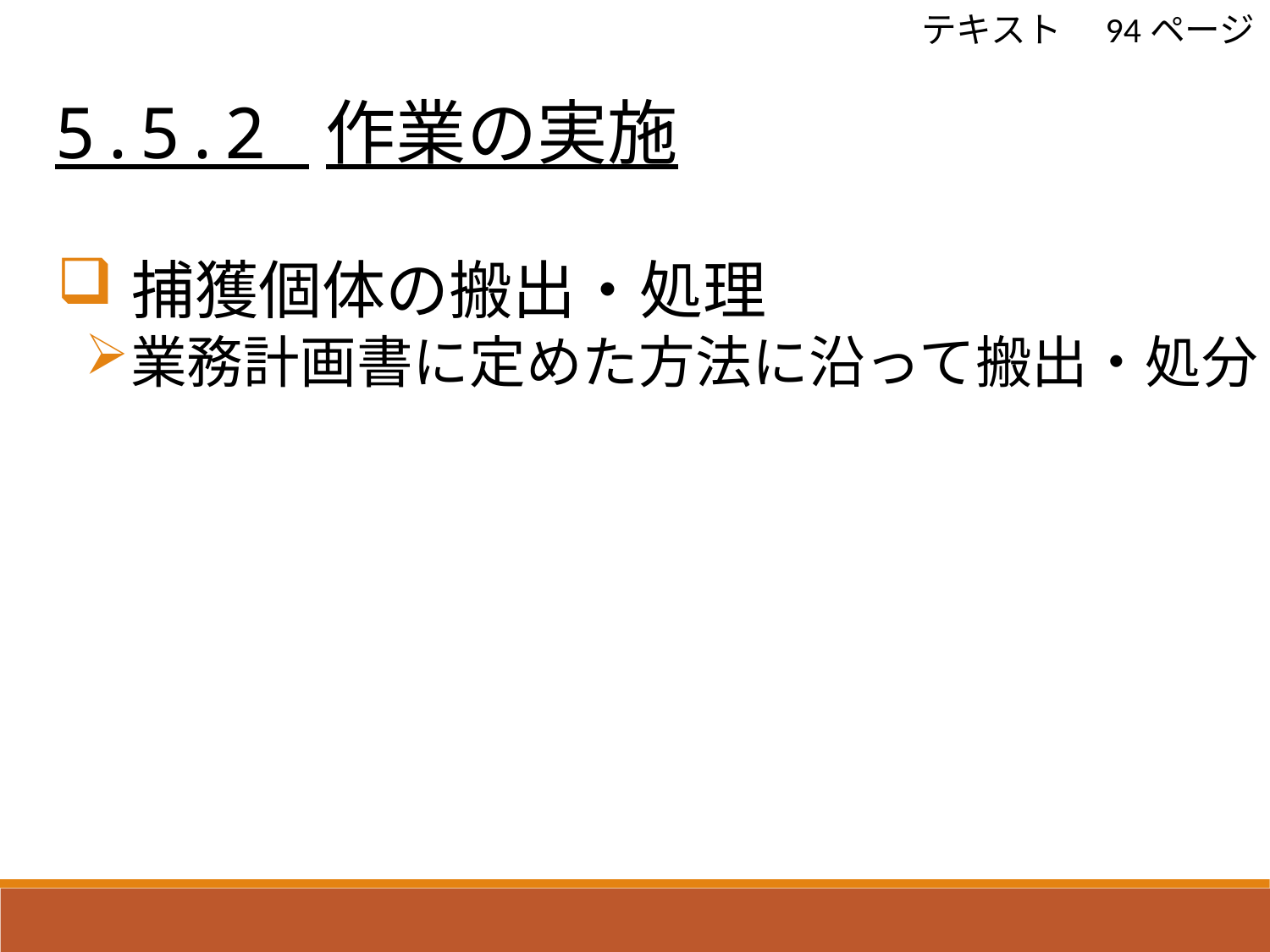

5.5.2 作業の実施
テキスト　94ページ
捕獲個体の搬出・処理
業務計画書に定めた方法に沿って搬出・処分